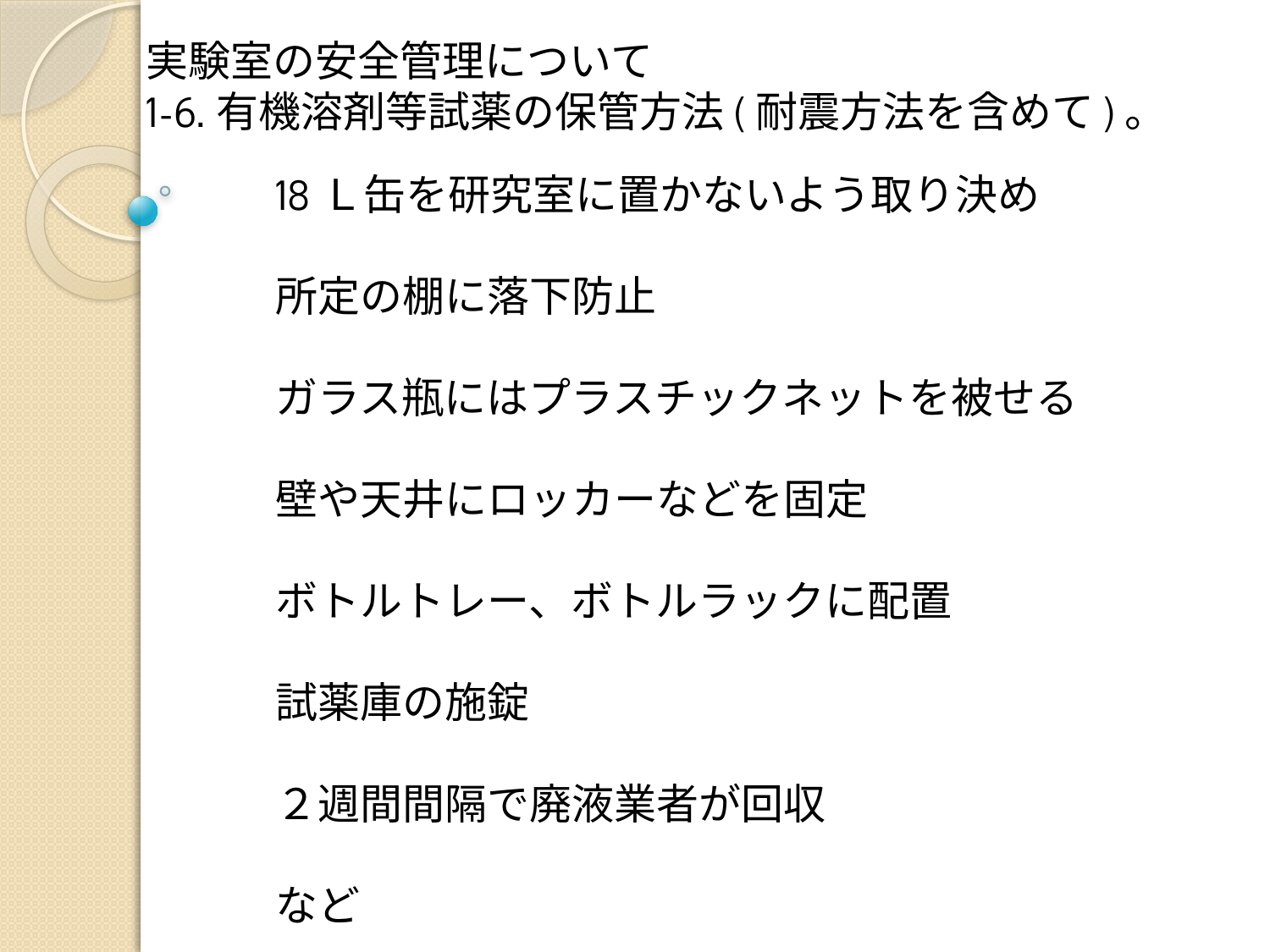

実験室の安全管理について
1-6.有機溶剤等試薬の保管方法(耐震方法を含めて)。

18Ｌ缶を研究室に置かないよう取り決め

所定の棚に落下防止

ガラス瓶にはプラスチックネットを被せる

壁や天井にロッカーなどを固定

ボトルトレー、ボトルラックに配置

試薬庫の施錠

２週間間隔で廃液業者が回収

など